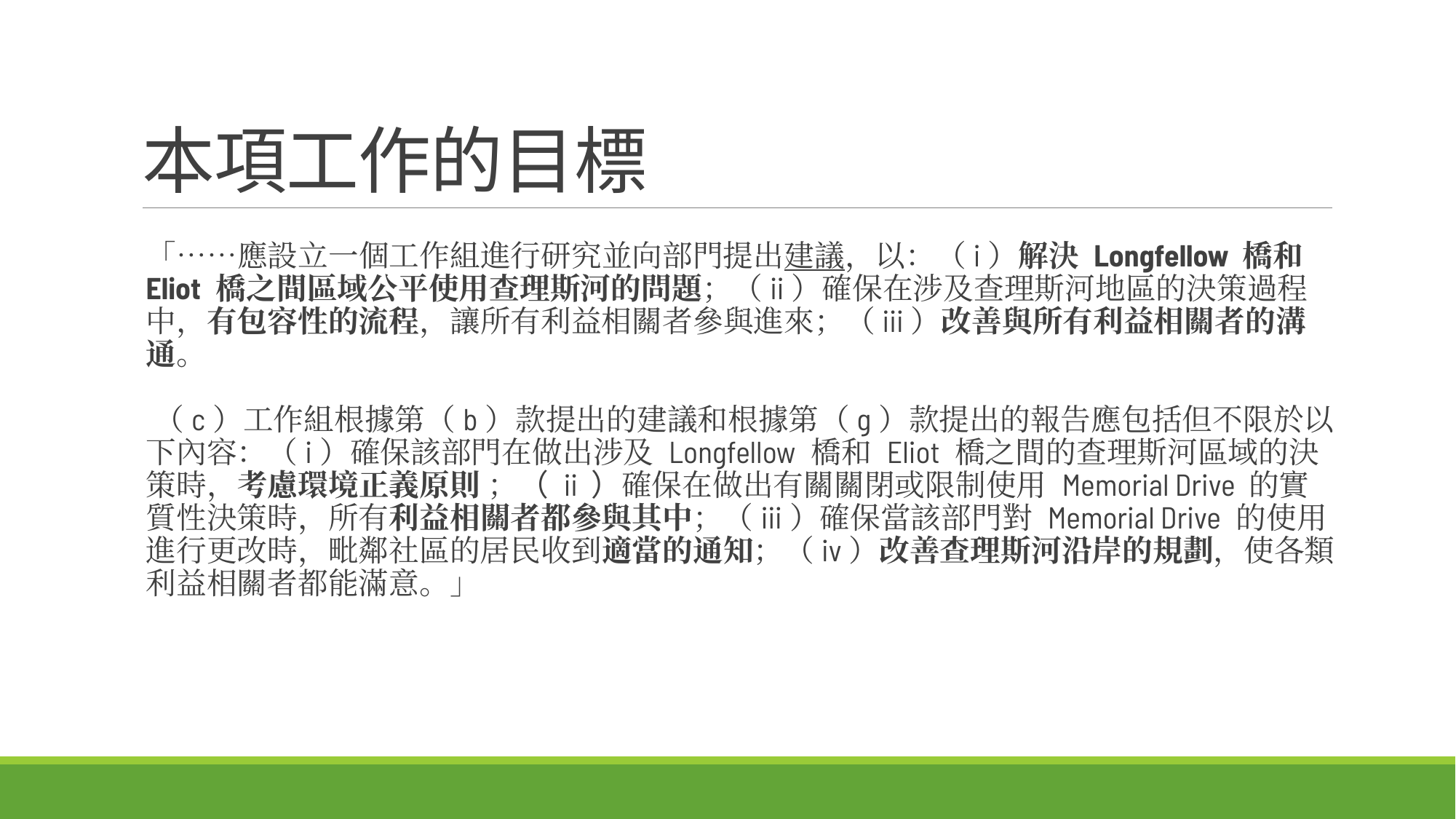

# 本項工作的目標
「……應設立一個工作組進行研究並向部門提出建議，以：（i）解決 Longfellow 橋和 Eliot 橋之間區域公平使用查理斯河的問題；（ii）確保在涉及查理斯河地區的決策過程中，有包容性的流程，讓所有利益相關者參與進來；（iii）改善與所有利益相關者的溝通。
 （c）工作組根據第（b）款提出的建議和根據第（g）款提出的報告應包括但不限於以下內容：（i）確保該部門在做出涉及 Longfellow 橋和 Eliot 橋之間的查理斯河區域的決策時，考慮環境正義原則 ；（ ii ）確保在做出有關關閉或限制使用 Memorial Drive 的實質性決策時，所有利益相關者都參與其中；（iii）確保當該部門對 Memorial Drive 的使用進行更改時，毗鄰社區的居民收到適當的通知；（iv）改善查理斯河沿岸的規劃，使各類利益相關者都能滿意。」